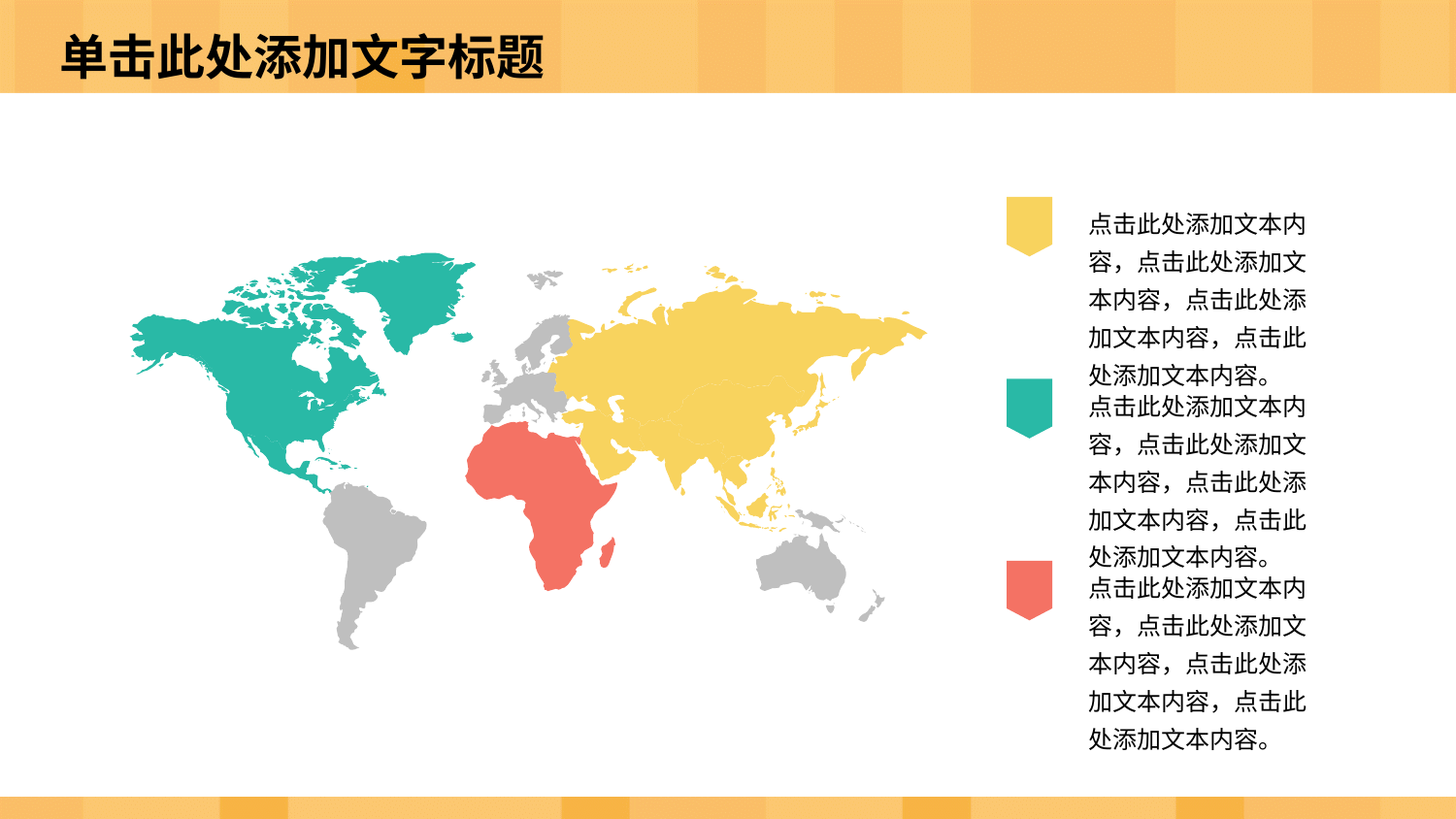

点击此处添加文本内容，点击此处添加文本内容，点击此处添加文本内容，点击此处添加文本内容。

点击此处添加文本内容，点击此处添加文本内容，点击此处添加文本内容，点击此处添加文本内容。

点击此处添加文本内容，点击此处添加文本内容，点击此处添加文本内容，点击此处添加文本内容。